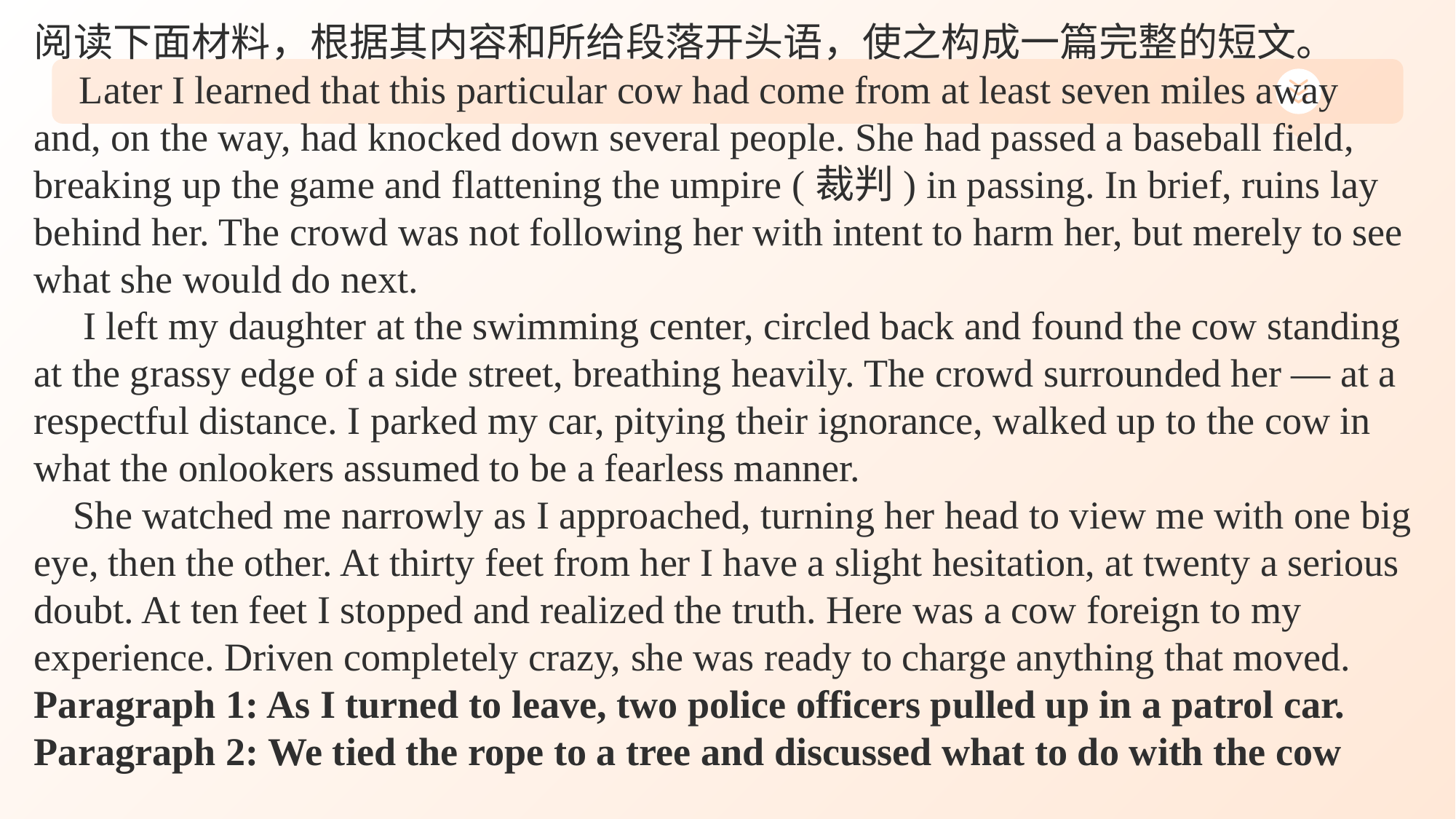

阅读下面材料，根据其内容和所给段落开头语，使之构成一篇完整的短文。
    Later I learned that this particular cow had come from at least seven miles away and, on the way, had knocked down several people. She had passed a baseball field, breaking up the game and flattening the umpire (裁判) in passing. In brief, ruins lay behind her. The crowd was not following her with intent to harm her, but merely to see what she would do next.
     I left my daughter at the swimming center, circled back and found the cow standing at the grassy edge of a side street, breathing heavily. The crowd surrounded her — at a respectful distance. I parked my car, pitying their ignorance, walked up to the cow in what the onlookers assumed to be a fearless manner.
    She watched me narrowly as I approached, turning her head to view me with one big eye, then the other. At thirty feet from her I have a slight hesitation, at twenty a serious doubt. At ten feet I stopped and realized the truth. Here was a cow foreign to my experience. Driven completely crazy, she was ready to charge anything that moved.
Paragraph 1: As I turned to leave, two police officers pulled up in a patrol car.
Paragraph 2: We tied the rope to a tree and discussed what to do with the cow